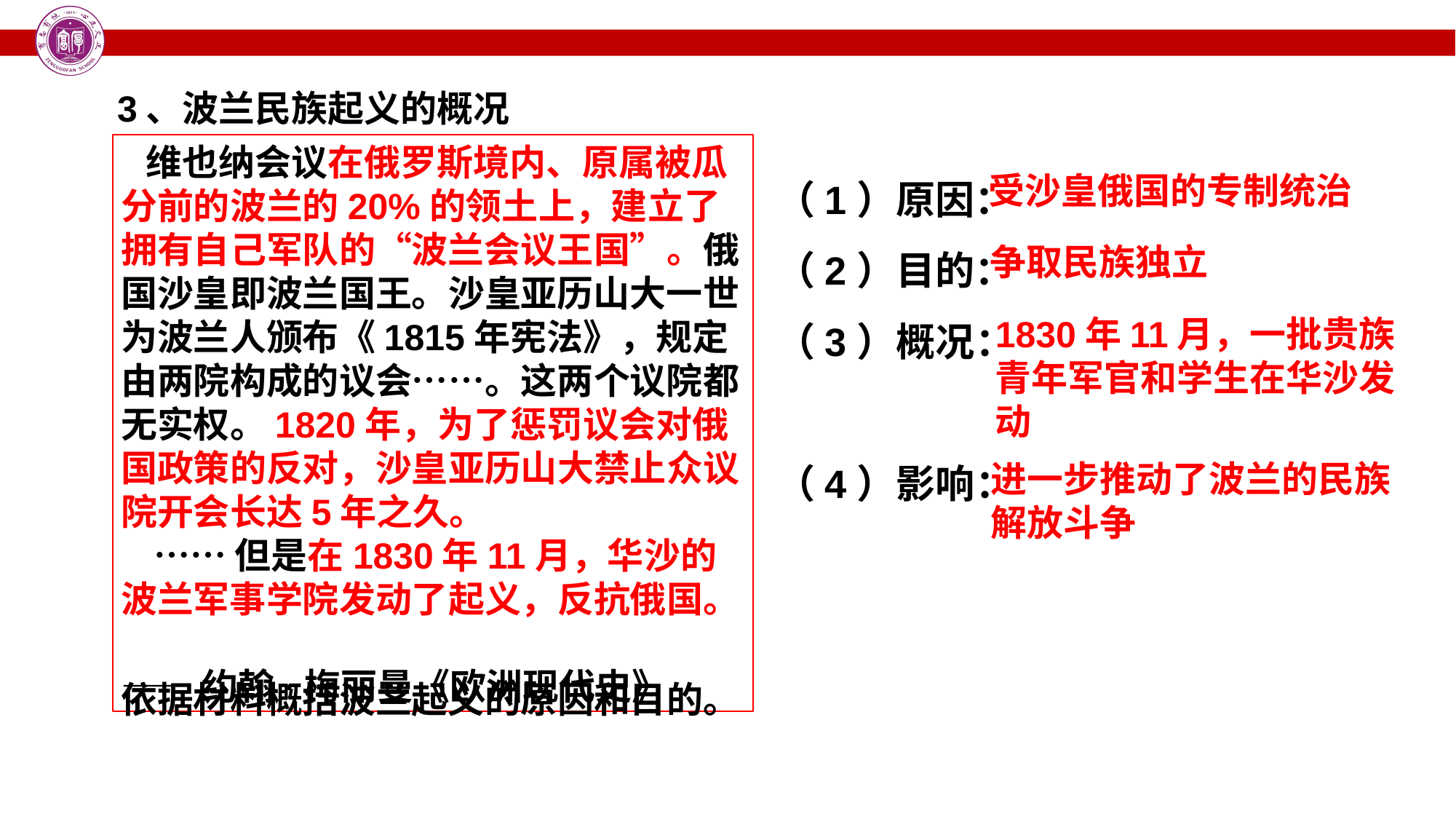

3、波兰民族起义的概况
  维也纳会议在俄罗斯境内、原属被瓜分前的波兰的20%的领土上，建立了拥有自己军队的“波兰会议王国”。俄国沙皇即波兰国王。沙皇亚历山大一世为波兰人颁布《1815年宪法》，规定由两院构成的议会……。这两个议院都无实权。1820年，为了惩罚议会对俄国政策的反对，沙皇亚历山大禁止众议院开会长达5年之久。
    ……但是在1830年11月，华沙的波兰军事学院发动了起义，反抗俄国。
——约翰·梅丽曼《欧洲现代史》
（1）原因：
（2）目的：
（3）概况：

（4）影响：
受沙皇俄国的专制统治
争取民族独立
1830年11月，一批贵族青年军官和学生在华沙发动
进一步推动了波兰的民族解放斗争
依据材料概括波兰起义的原因和目的。